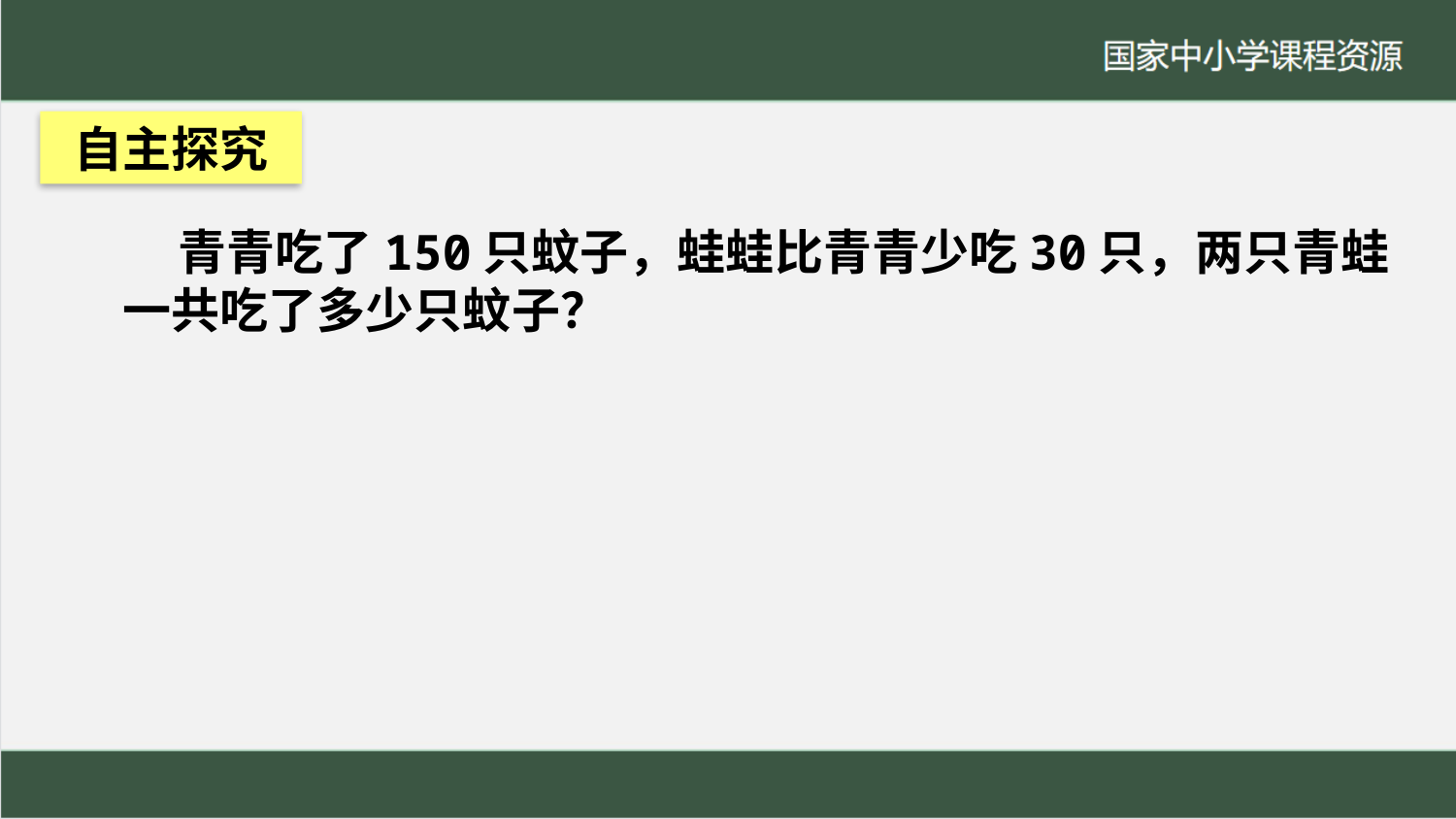

自主探究
    青青吃了150只蚊子，蛙蛙比青青少吃30只，两只青蛙一共吃了多少只蚊子？